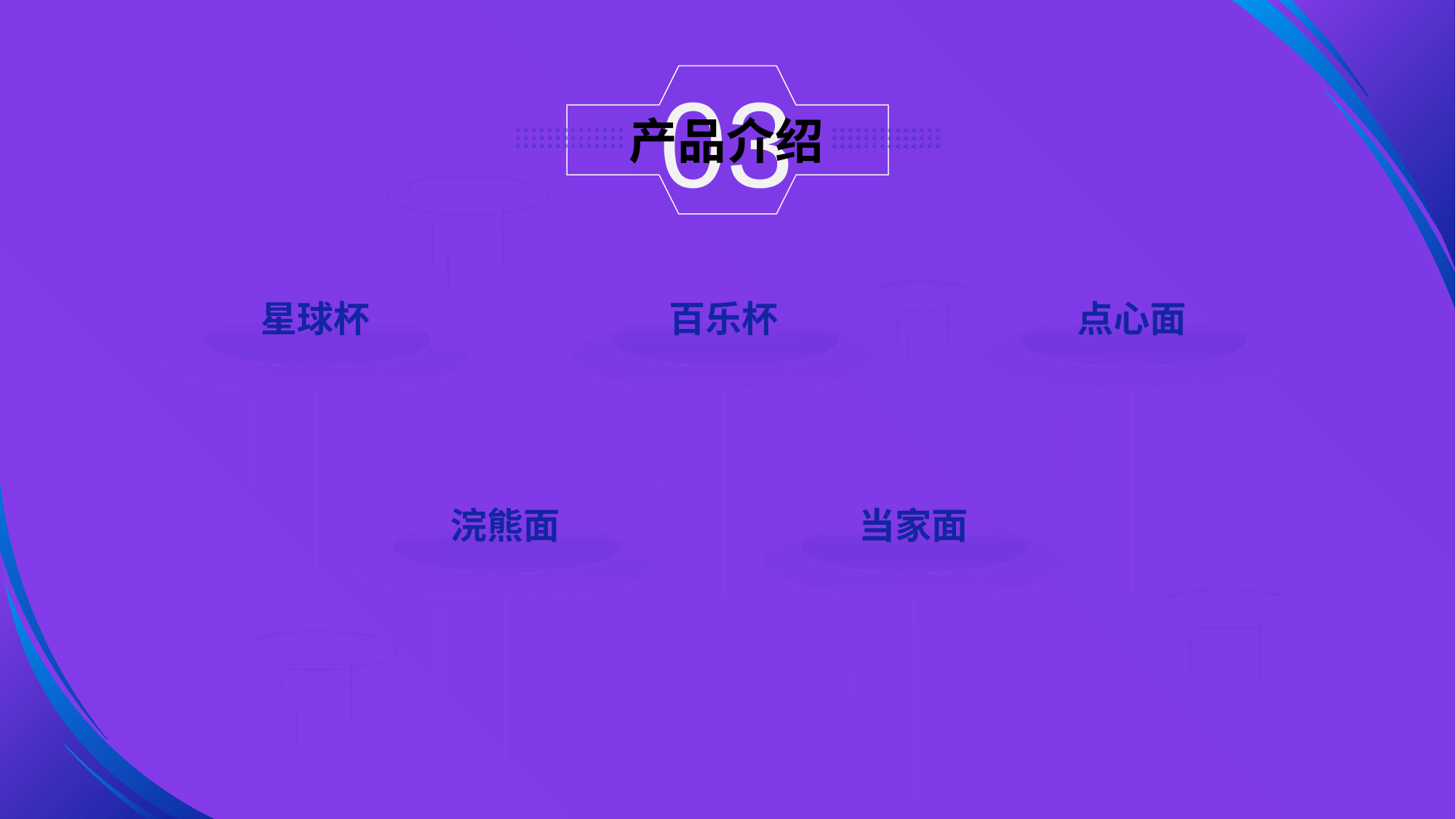

03
产品介绍

星球杯
百乐杯
点心面

浣熊面
当家面